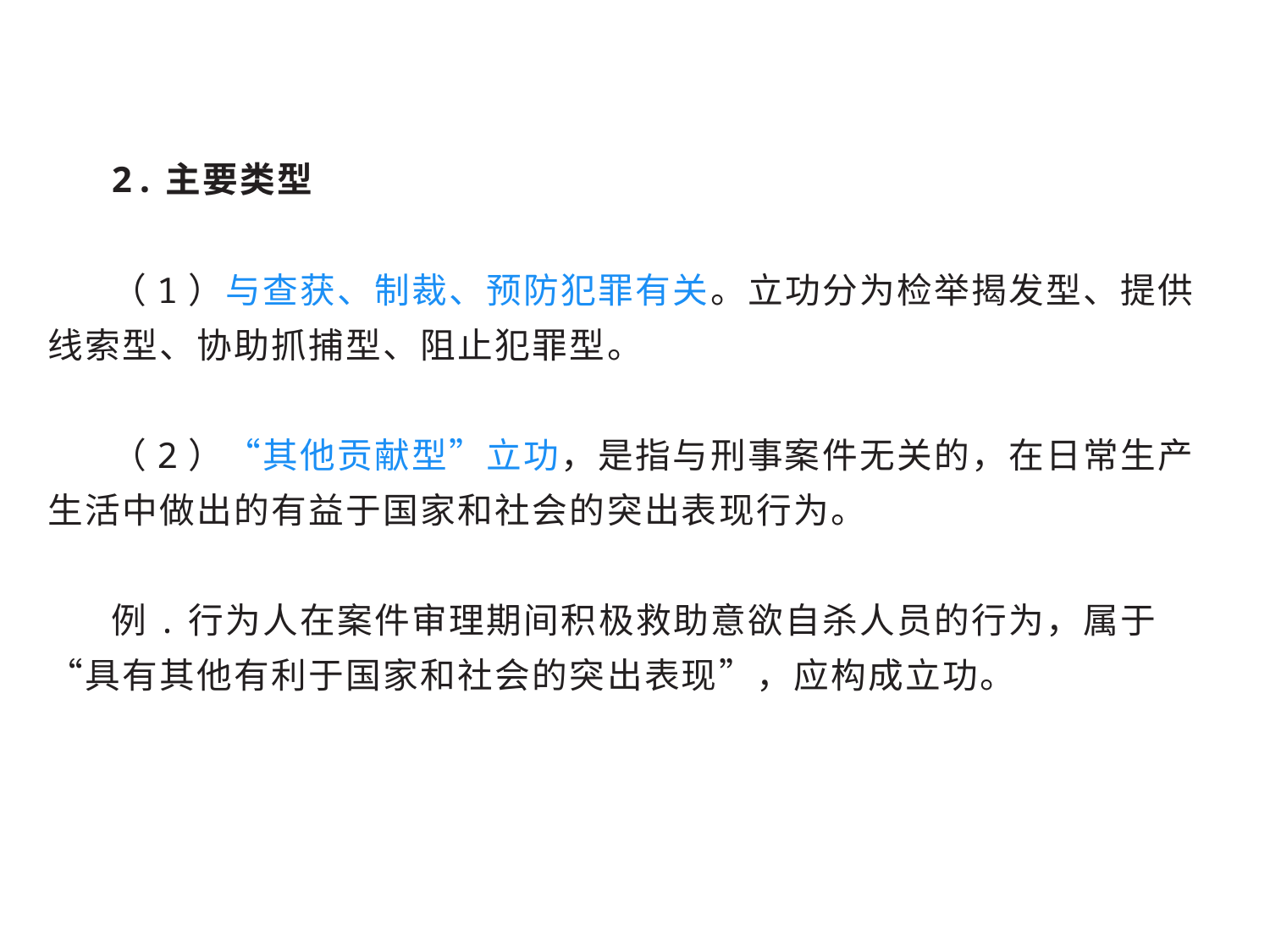

2.主要类型

（1）与查获、制裁、预防犯罪有关。立功分为检举揭发型、提供线索型、协助抓捕型、阻止犯罪型。

（2）“其他贡献型”立功，是指与刑事案件无关的，在日常生产生活中做出的有益于国家和社会的突出表现行为。

例.行为人在案件审理期间积极救助意欲自杀人员的行为，属于“具有其他有利于国家和社会的突出表现”，应构成立功。